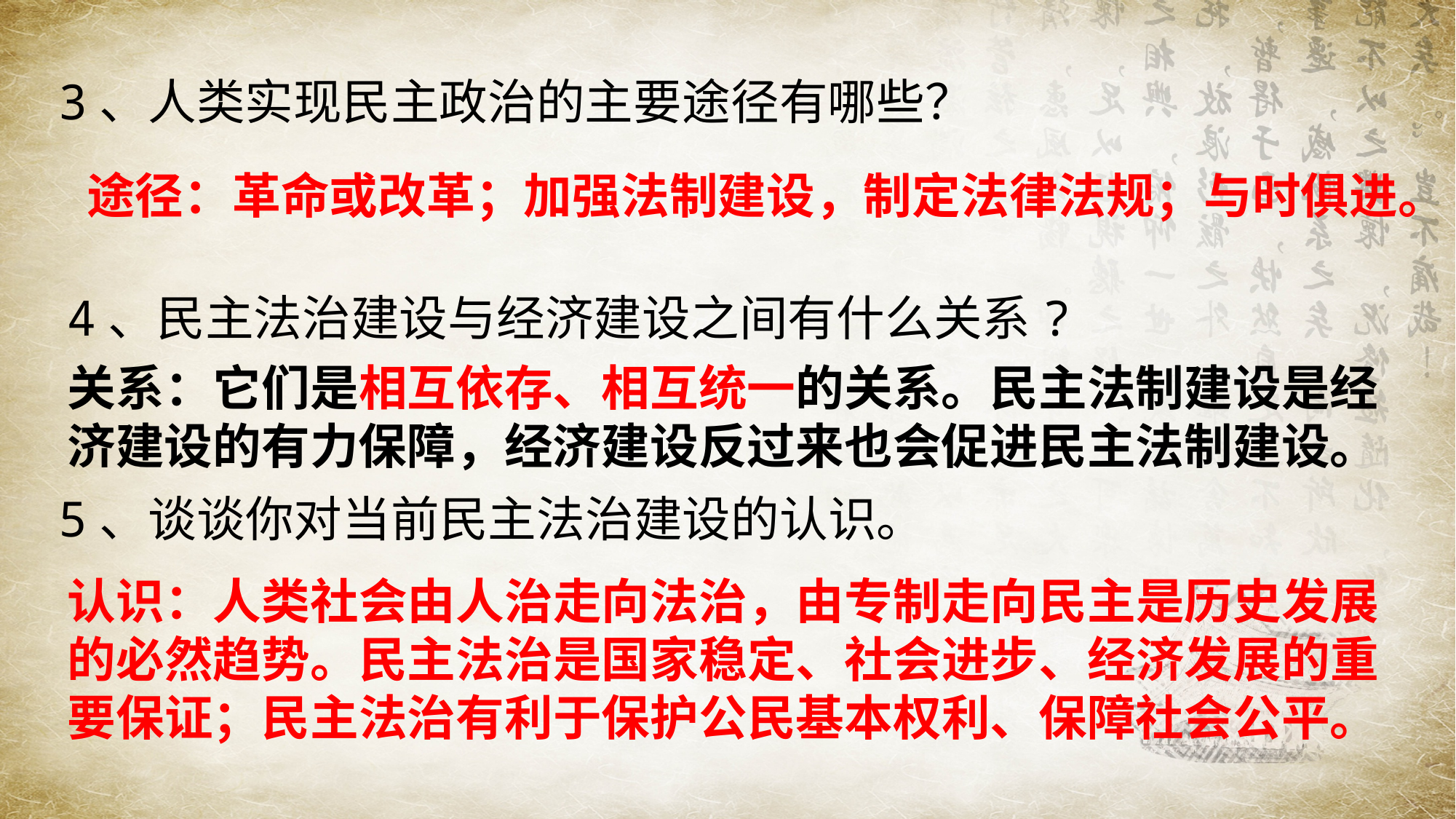

3、人类实现民主政治的主要途径有哪些？
途径：革命或改革；加强法制建设，制定法律法规；与时俱进。
4、民主法治建设与经济建设之间有什么关系?
关系：它们是相互依存、相互统一的关系。民主法制建设是经济建设的有力保障，经济建设反过来也会促进民主法制建设。
5、谈谈你对当前民主法治建设的认识。
认识：人类社会由人治走向法治，由专制走向民主是历史发展的必然趋势。民主法治是国家稳定、社会进步、经济发展的重要保证；民主法治有利于保护公民基本权利、保障社会公平。